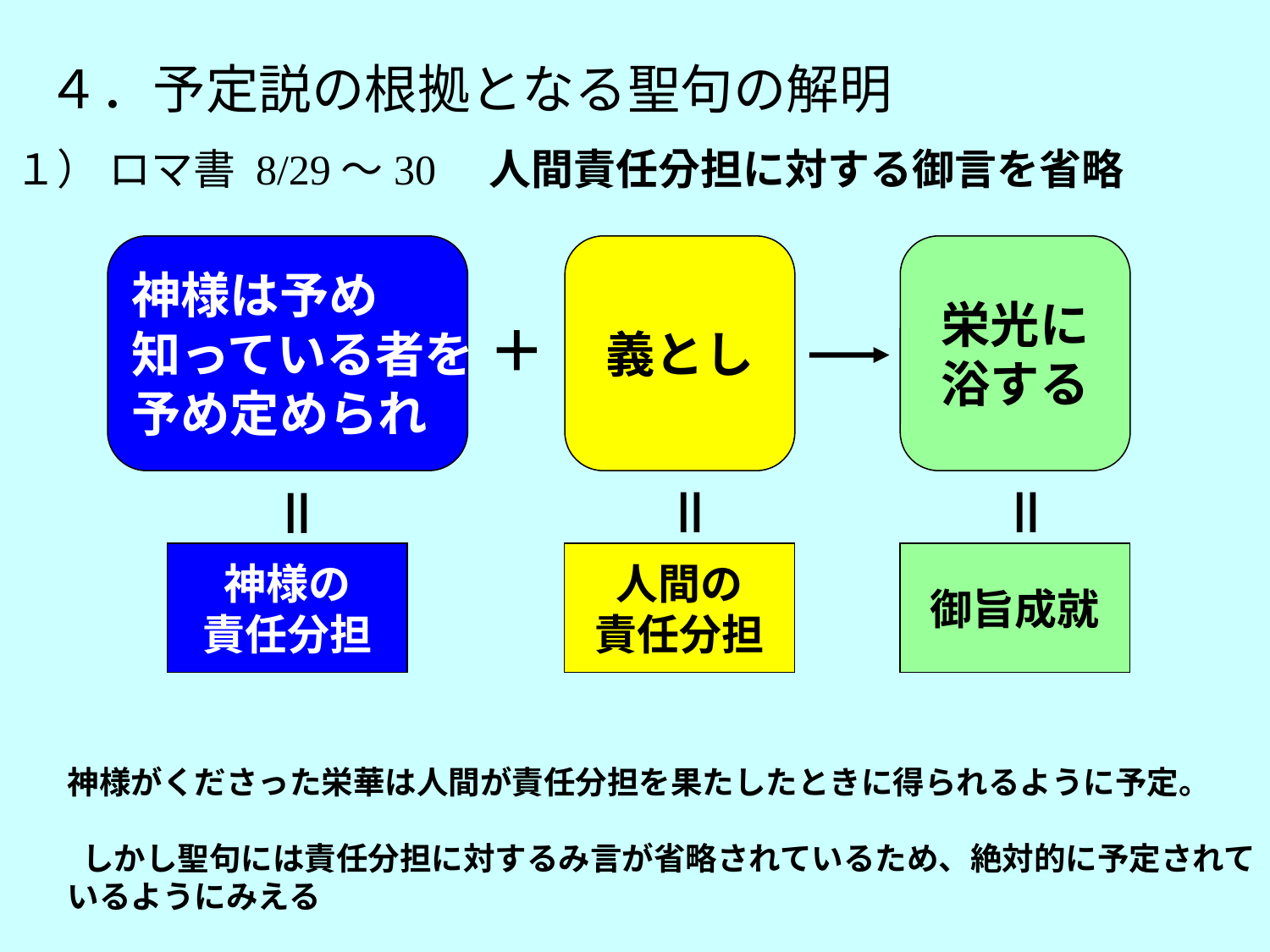

４．予定説の根拠となる聖句の解明
１） ロマ書 8/29～30　人間責任分担に対する御言を省略
神様は予め
知っている者を
予め定められ
義とし
栄光に
浴する
＋

＝
＝
＝
神様の
責任分担
人間の
責任分担
御旨成就
神様がくださった栄華は人間が責任分担を果たしたときに得られるように予定。
 しかし聖句には責任分担に対するみ言が省略されているため、絶対的に予定されているようにみえる